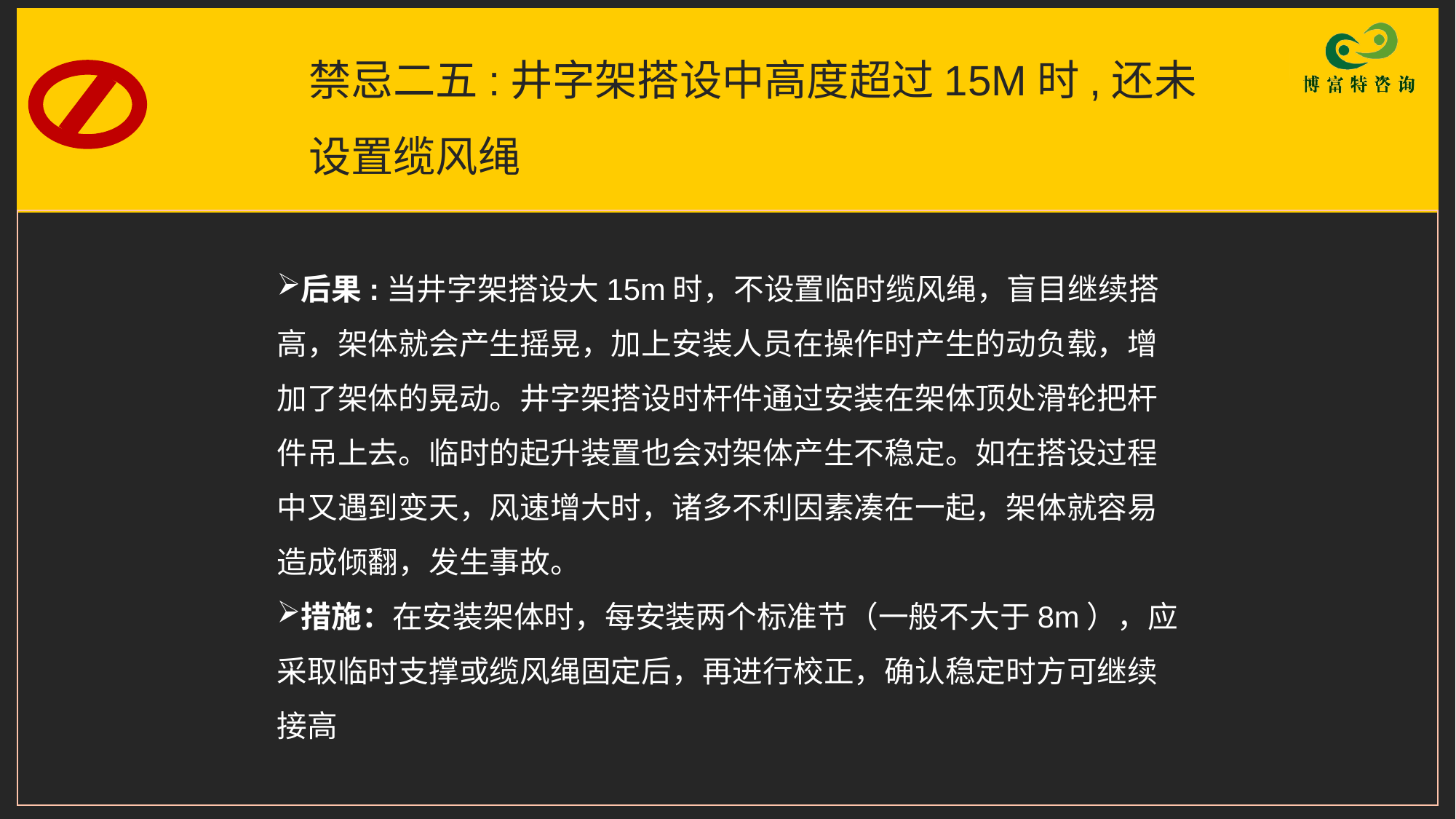

# 禁忌二五:井字架搭设中高度超过15M时,还未设置缆风绳
后果:当井字架搭设大15m时，不设置临时缆风绳，盲目继续搭高，架体就会产生摇晃，加上安装人员在操作时产生的动负载，增加了架体的晃动。井字架搭设时杆件通过安装在架体顶处滑轮把杆件吊上去。临时的起升装置也会对架体产生不稳定。如在搭设过程中又遇到变天，风速增大时，诸多不利因素凑在一起，架体就容易造成倾翻，发生事故。
措施：在安装架体时，每安装两个标准节（一般不大于8m），应采取临时支撑或缆风绳固定后，再进行校正，确认稳定时方可继续接高